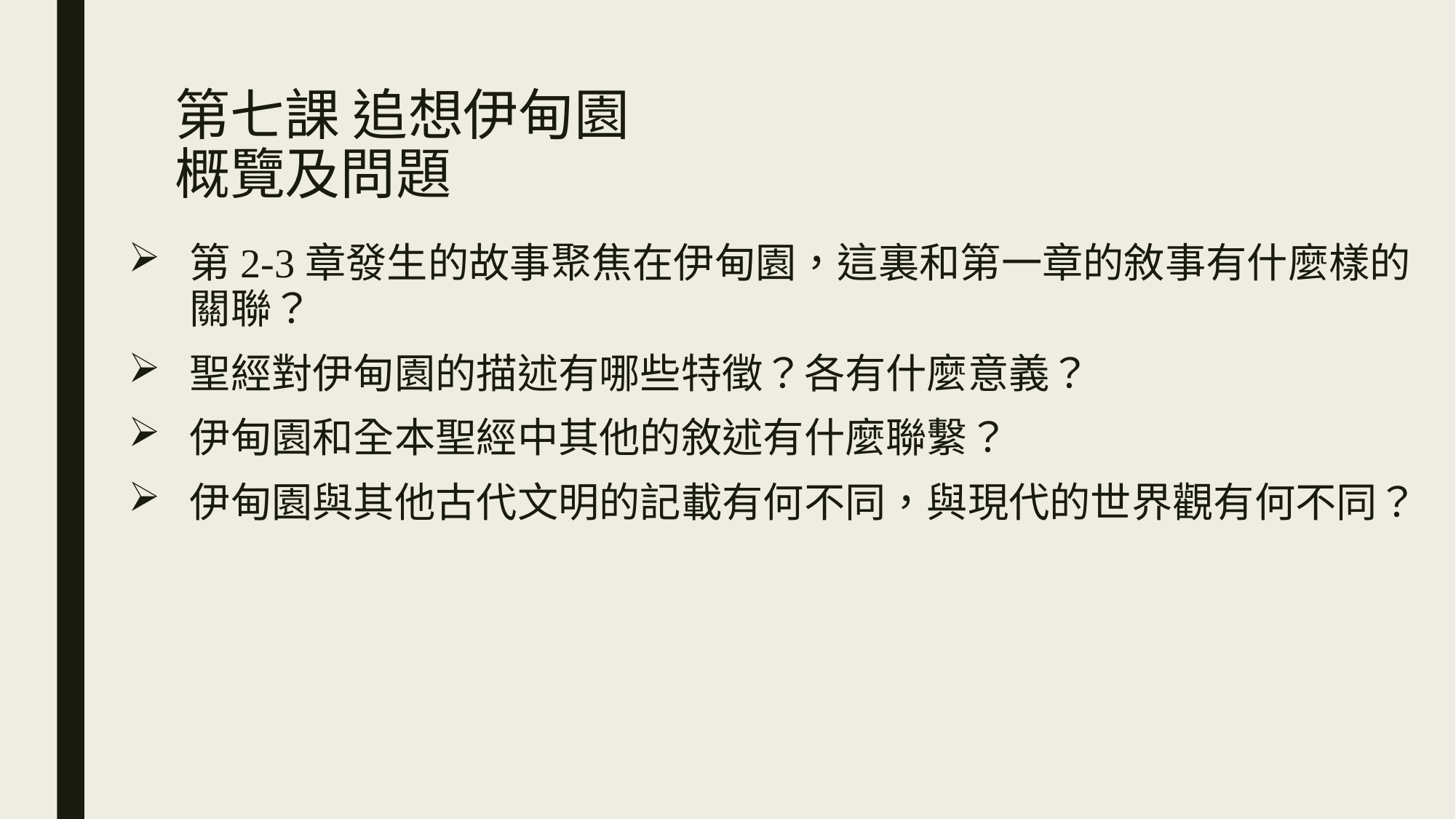

# 第七課 追想伊甸園 概覽及問題
第2-3章發生的故事聚焦在伊甸園，這裏和第一章的敘事有什麼樣的關聯？
聖經對伊甸園的描述有哪些特徵？各有什麼意義？
伊甸園和全本聖經中其他的敘述有什麼聯繫？
伊甸園與其他古代文明的記載有何不同，與現代的世界觀有何不同？